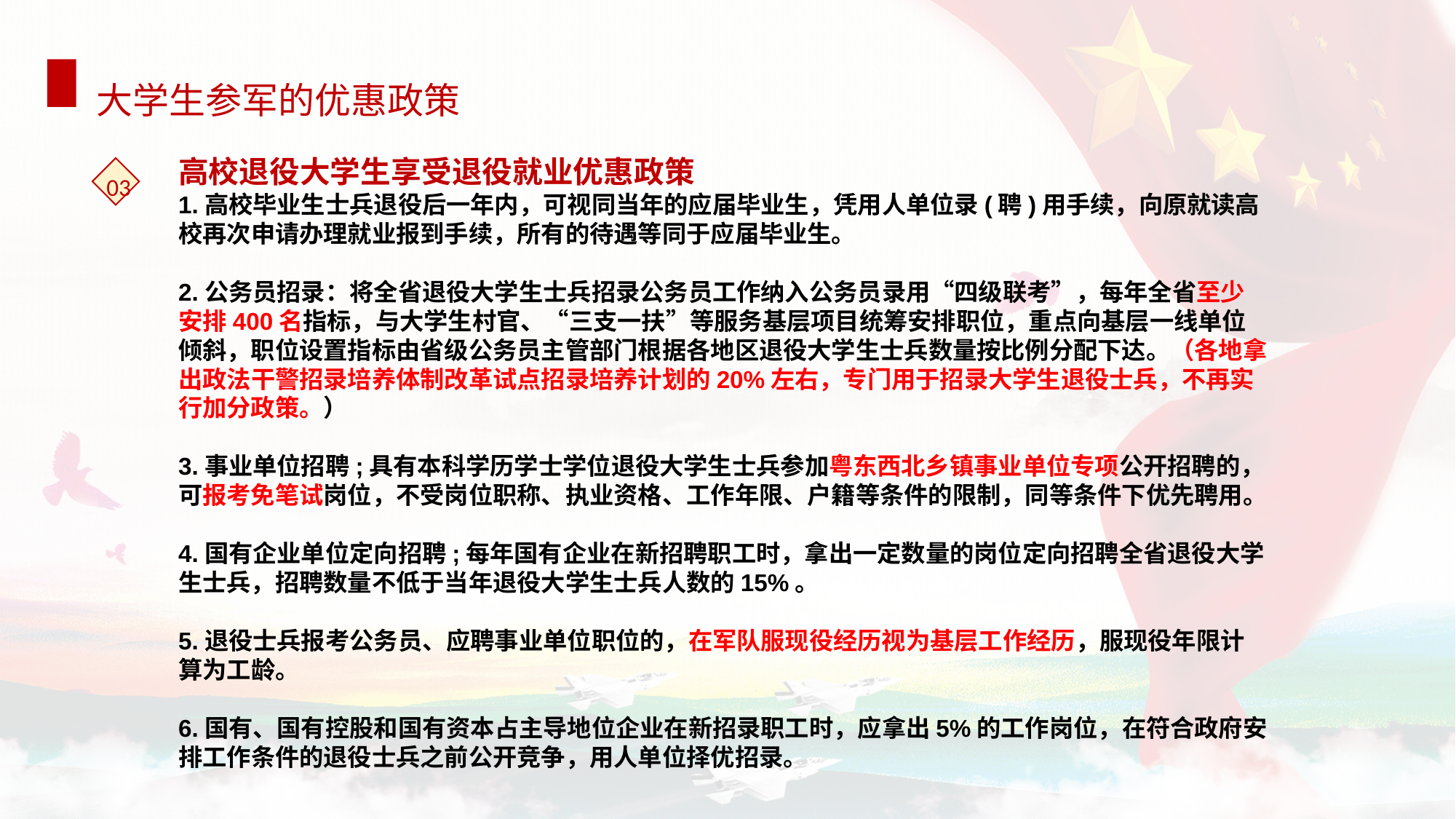

大学生参军的优惠政策

高校退役大学生享受退役就业优惠政策
1.高校毕业生士兵退役后一年内，可视同当年的应届毕业生，凭用人单位录(聘)用手续，向原就读高校再次申请办理就业报到手续，所有的待遇等同于应届毕业生。

2.公务员招录：将全省退役大学生士兵招录公务员工作纳入公务员录用“四级联考”，每年全省至少安排400名指标，与大学生村官、“三支一扶”等服务基层项目统筹安排职位，重点向基层一线单位倾斜，职位设置指标由省级公务员主管部门根据各地区退役大学生士兵数量按比例分配下达。（各地拿出政法干警招录培养体制改革试点招录培养计划的20%左右，专门用于招录大学生退役士兵，不再实行加分政策。）

3.事业单位招聘;具有本科学历学士学位退役大学生士兵参加粤东西北乡镇事业单位专项公开招聘的，可报考免笔试岗位，不受岗位职称、执业资格、工作年限、户籍等条件的限制，同等条件下优先聘用。

4.国有企业单位定向招聘;每年国有企业在新招聘职工时，拿出一定数量的岗位定向招聘全省退役大学生士兵，招聘数量不低于当年退役大学生士兵人数的15%。

5.退役士兵报考公务员、应聘事业单位职位的，在军队服现役经历视为基层工作经历，服现役年限计算为工龄。

6.国有、国有控股和国有资本占主导地位企业在新招录职工时，应拿出5%的工作岗位，在符合政府安排工作条件的退役士兵之前公开竞争，用人单位择优招录。

03